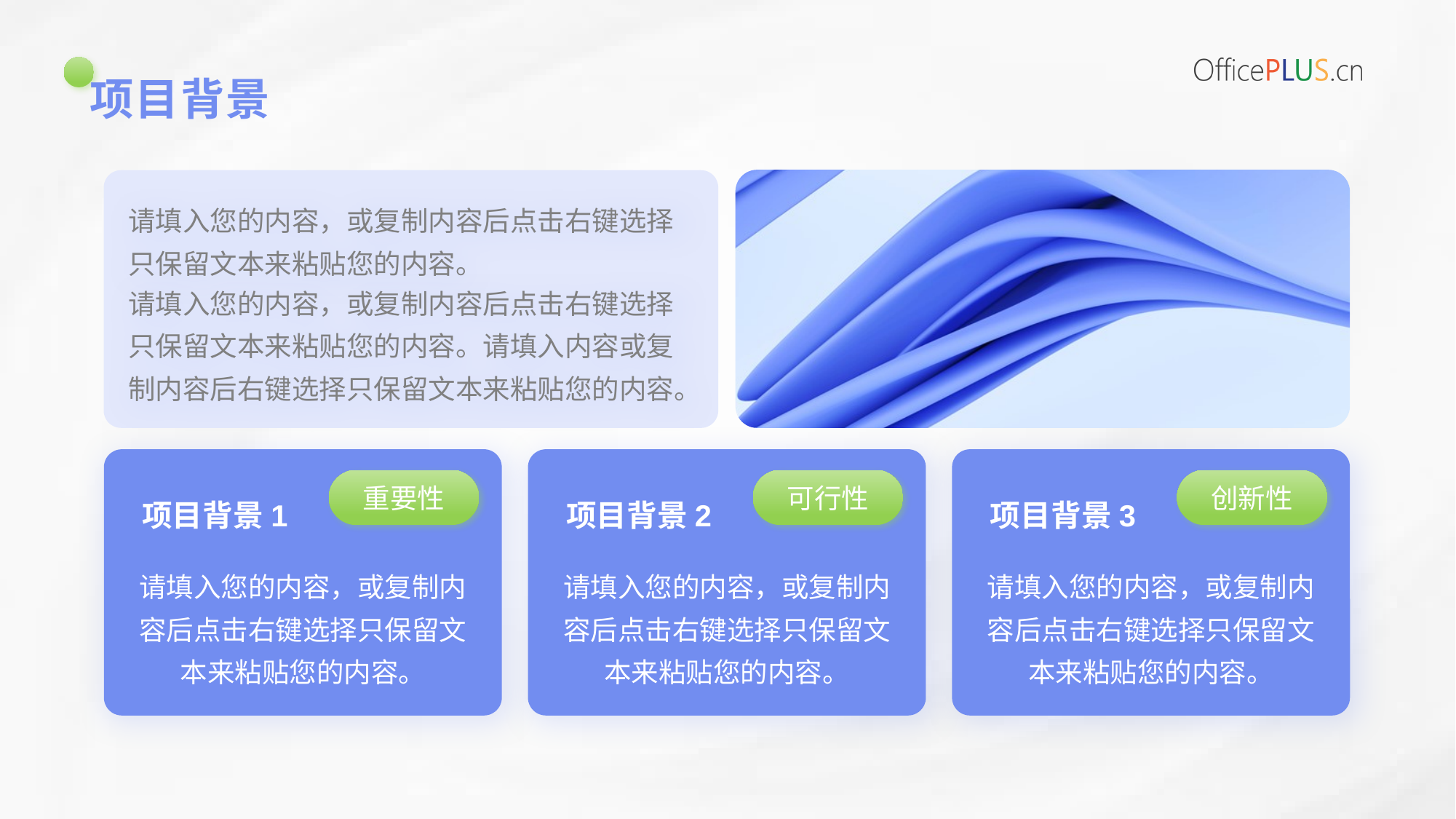

# 项目背景

请填入您的内容，或复制内容后点击右键选择只保留文本来粘贴您的内容。
请填入您的内容，或复制内容后点击右键选择只保留文本来粘贴您的内容。请填入内容或复制内容后右键选择只保留文本来粘贴您的内容。

重要性
可行性
创新性
项目背景1
项目背景2
项目背景3
请填入您的内容，或复制内容后点击右键选择只保留文本来粘贴您的内容。
请填入您的内容，或复制内容后点击右键选择只保留文本来粘贴您的内容。
请填入您的内容，或复制内容后点击右键选择只保留文本来粘贴您的内容。